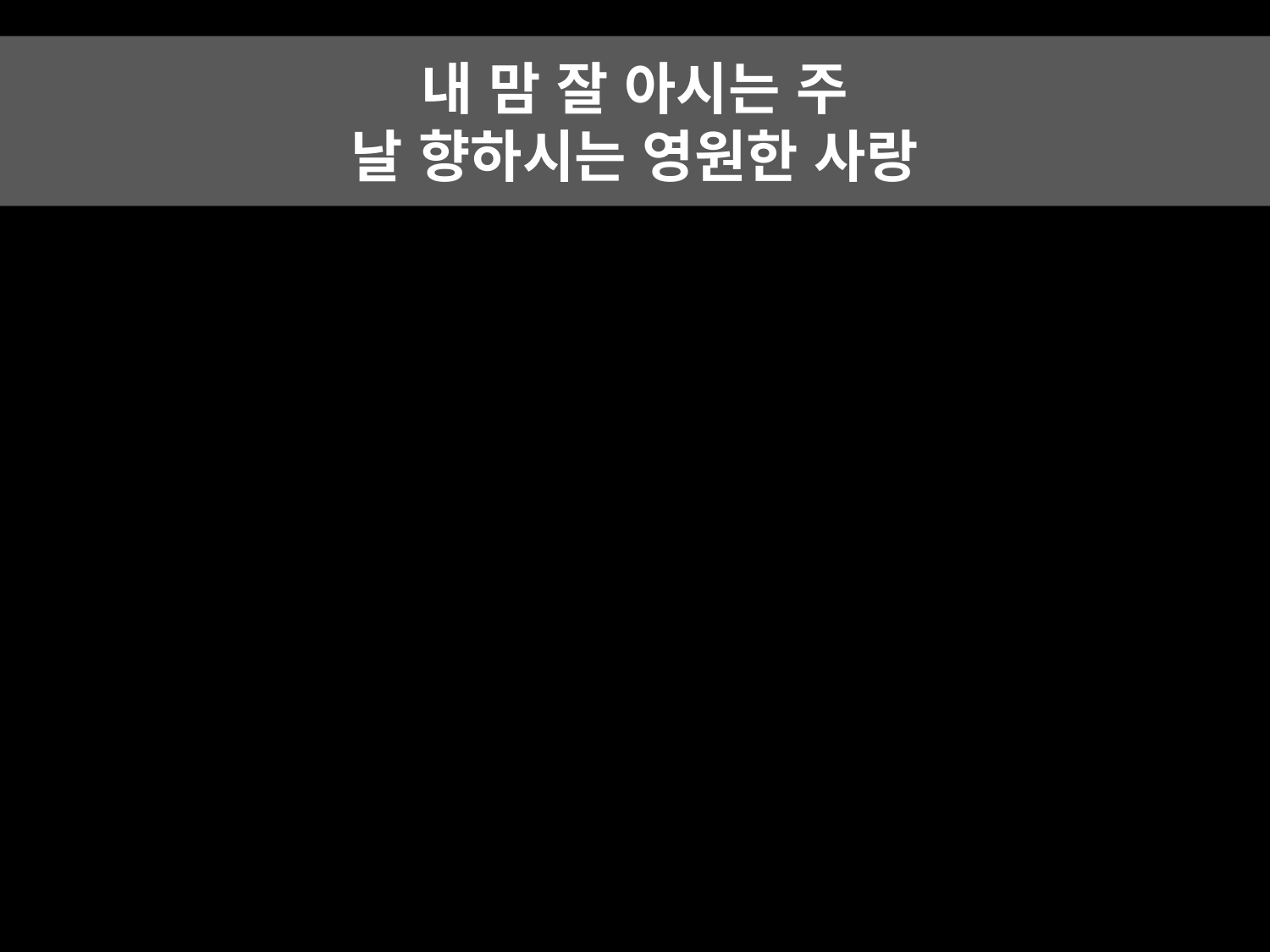

# 내 맘 잘 아시는 주 날 향하시는 영원한 사랑